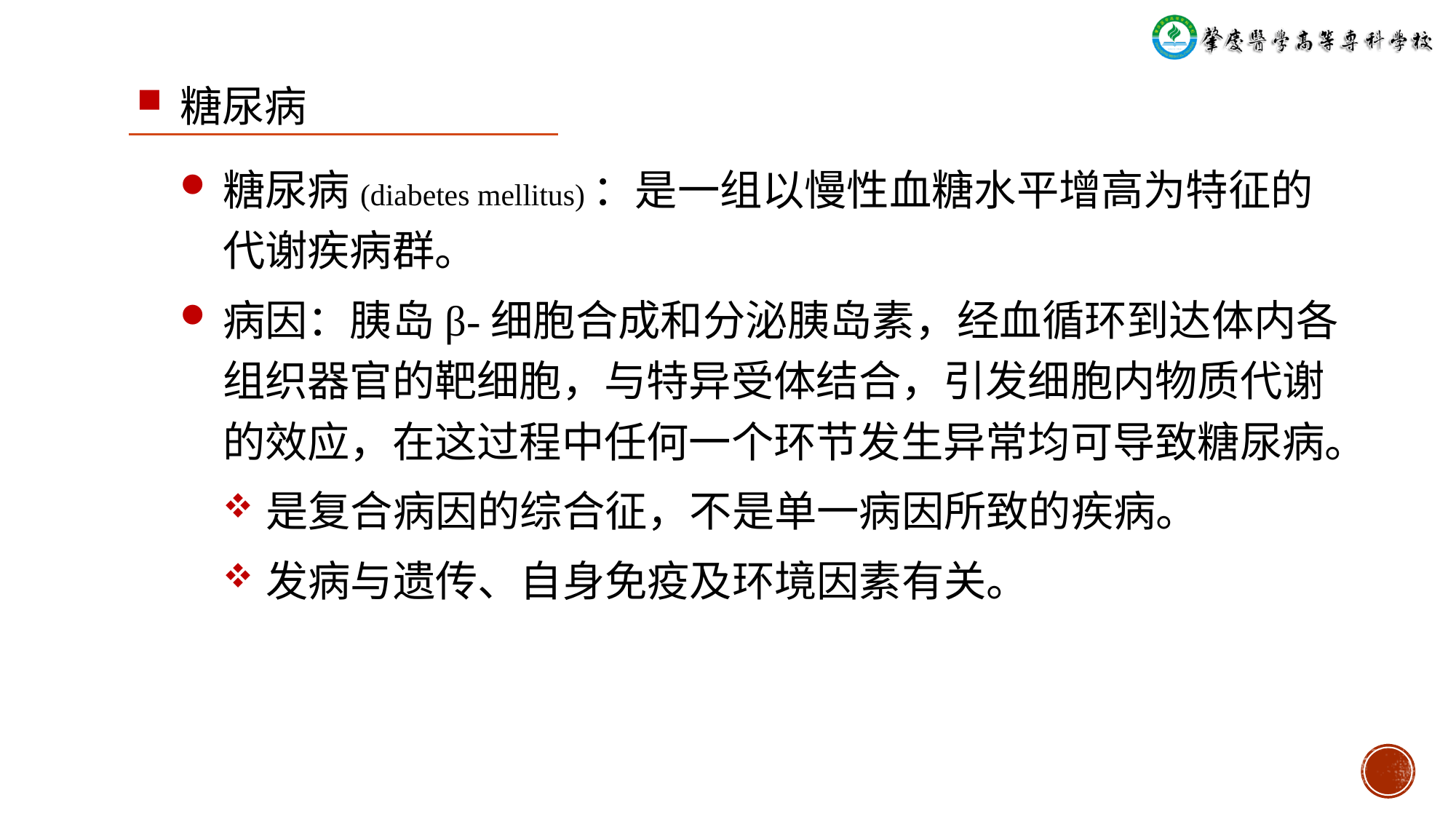

# 糖尿病
糖尿病(diabetes mellitus)：是一组以慢性血糖水平增高为特征的代谢疾病群。
病因：胰岛β-细胞合成和分泌胰岛素，经血循环到达体内各组织器官的靶细胞，与特异受体结合，引发细胞内物质代谢的效应，在这过程中任何一个环节发生异常均可导致糖尿病。
是复合病因的综合征，不是单一病因所致的疾病。
发病与遗传、自身免疫及环境因素有关。